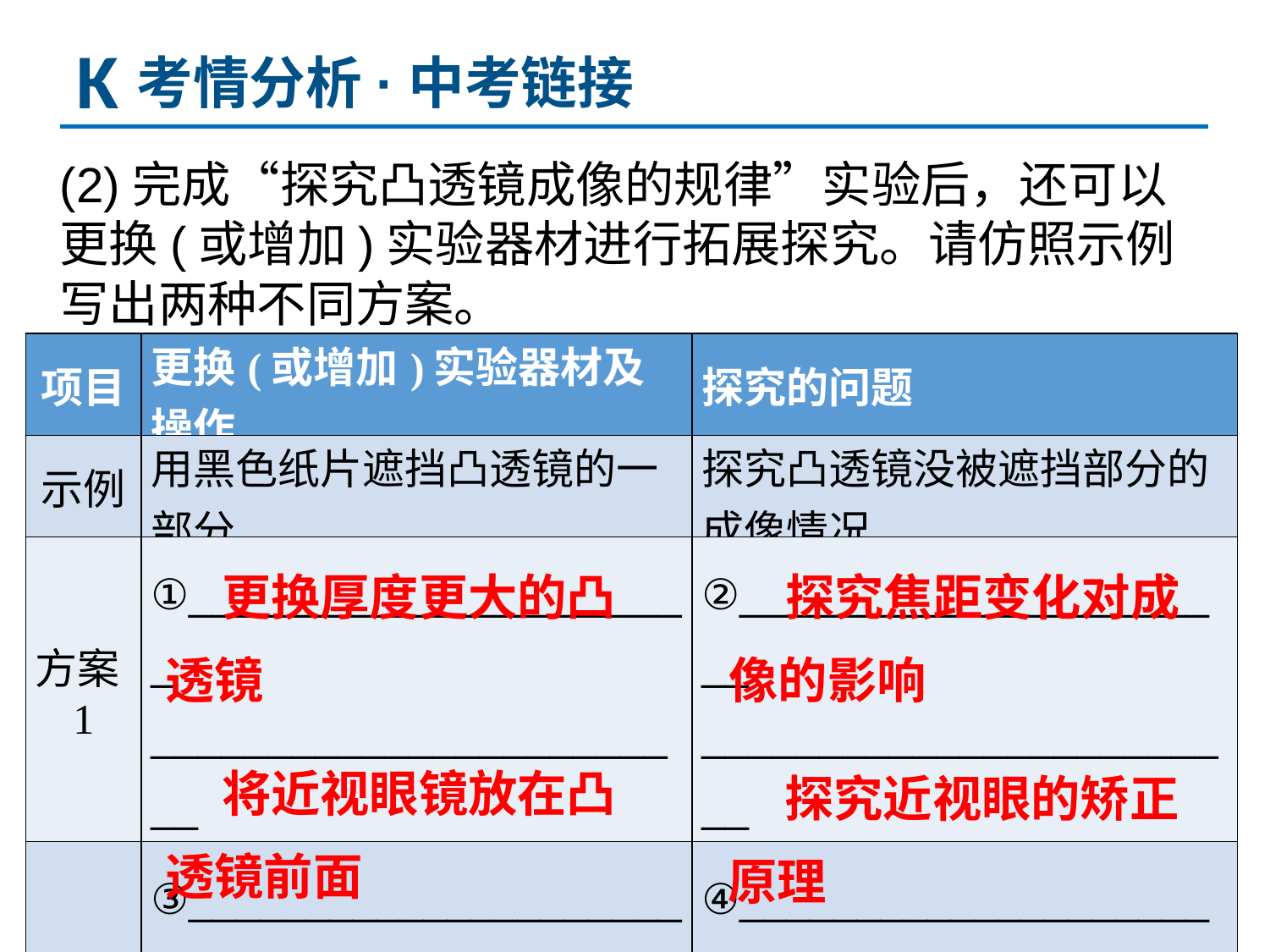

K
考情分析·中考链接
(2)完成“探究凸透镜成像的规律”实验后，还可以更换(或增加)实验器材进行拓展探究。请仿照示例写出两种不同方案。
| 项目 | 更换(或增加)实验器材及操作 | 探究的问题 |
| --- | --- | --- |
| 示例 | 用黑色纸片遮挡凸透镜的一部分 | 探究凸透镜没被遮挡部分的成像情况 |
| 方案1 | ①\_\_\_\_\_\_\_\_\_\_\_\_\_\_\_\_\_\_\_\_\_\_ \_\_\_\_\_\_\_\_\_\_\_\_\_\_\_\_\_\_\_\_\_\_\_\_ | ②\_\_\_\_\_\_\_\_\_\_\_\_\_\_\_\_\_\_\_\_\_\_ \_\_\_\_\_\_\_\_\_\_\_\_\_\_\_\_\_\_\_\_\_\_\_\_ |
| 方案2 | ③\_\_\_\_\_\_\_\_\_\_\_\_\_\_\_\_\_\_\_\_\_\_ \_\_\_\_\_\_\_\_\_\_\_\_\_\_\_\_\_\_\_\_\_\_\_\_ | ④\_\_\_\_\_\_\_\_\_\_\_\_\_\_\_\_\_\_\_\_\_\_ \_\_\_\_\_\_\_\_\_\_\_\_\_\_\_\_\_\_\_\_\_\_\_\_ |
    更换厚度更大的凸透镜
    探究焦距变化对成像的影响
    将近视眼镜放在凸透镜前面
    探究近视眼的矫正原理